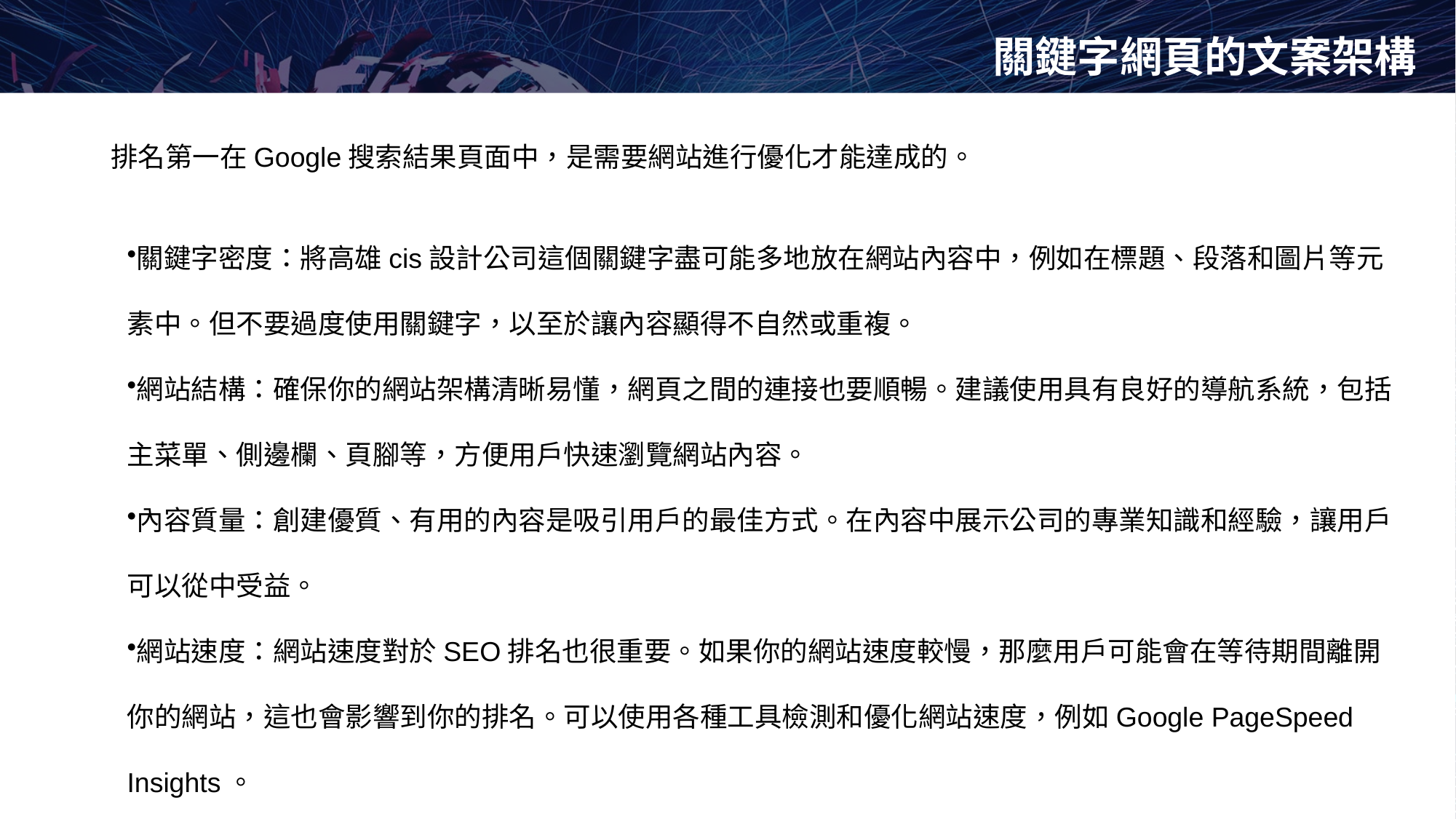

# 關鍵字網頁的文案架構
排名第一在Google搜索結果頁面中，是需要網站進行優化才能達成的。
關鍵字密度：將高雄cis設計公司這個關鍵字盡可能多地放在網站內容中，例如在標題、段落和圖片等元素中。但不要過度使用關鍵字，以至於讓內容顯得不自然或重複。
網站結構：確保你的網站架構清晰易懂，網頁之間的連接也要順暢。建議使用具有良好的導航系統，包括主菜單、側邊欄、頁腳等，方便用戶快速瀏覽網站內容。
內容質量：創建優質、有用的內容是吸引用戶的最佳方式。在內容中展示公司的專業知識和經驗，讓用戶可以從中受益。
網站速度：網站速度對於SEO排名也很重要。如果你的網站速度較慢，那麼用戶可能會在等待期間離開你的網站，這也會影響到你的排名。可以使用各種工具檢測和優化網站速度，例如Google PageSpeed Insights。